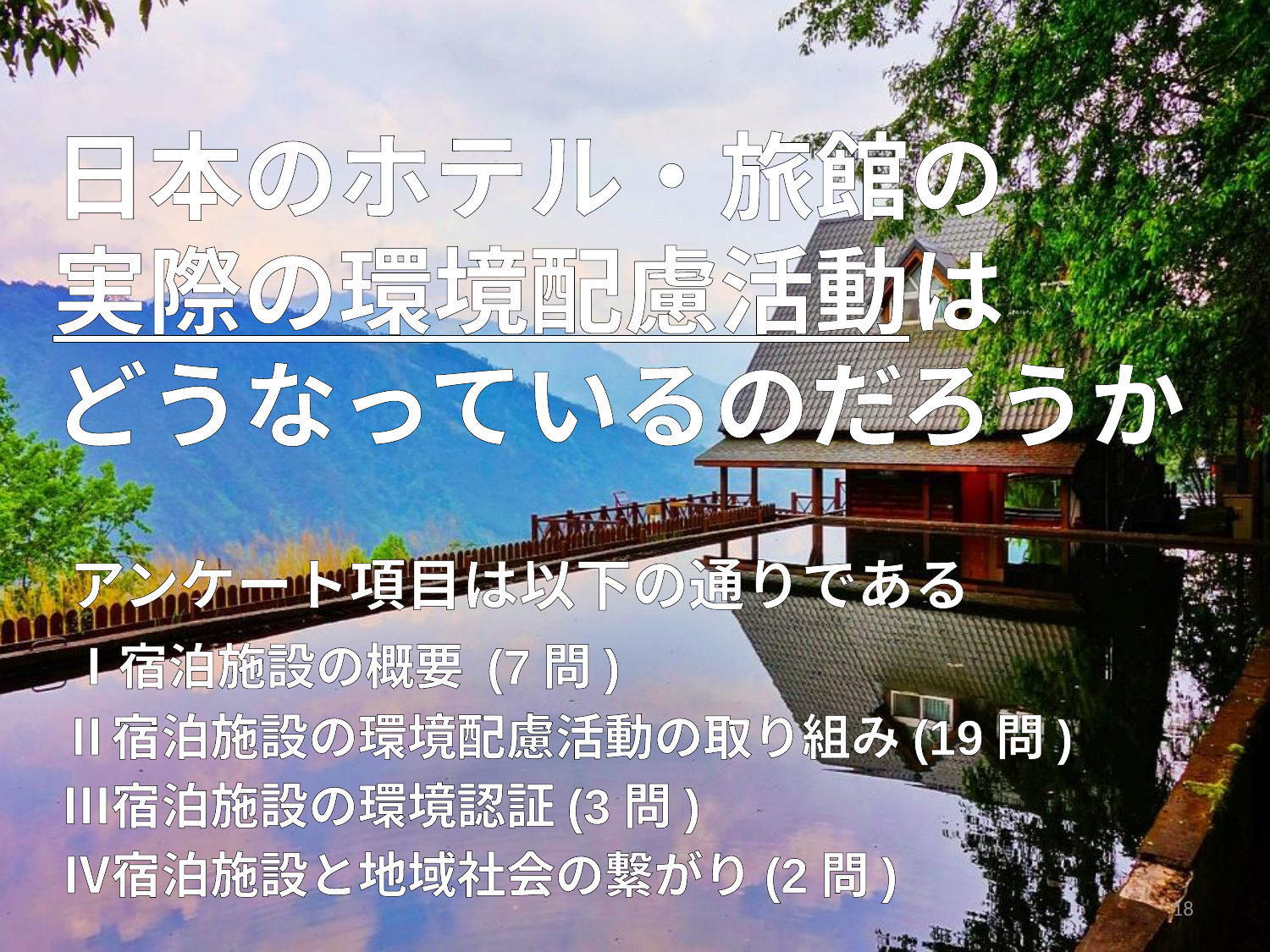

日本のホテル・旅館の
実際の環境配慮活動は
どうなっているのだろうか
　アンケート項目は以下の通りである
　Ⅰ宿泊施設の概要 (7問)
　Ⅱ宿泊施設の環境配慮活動の取り組み(19問)
　Ⅲ宿泊施設の環境認証(3問)
　Ⅳ宿泊施設と地域社会の繋がり(2問)
18